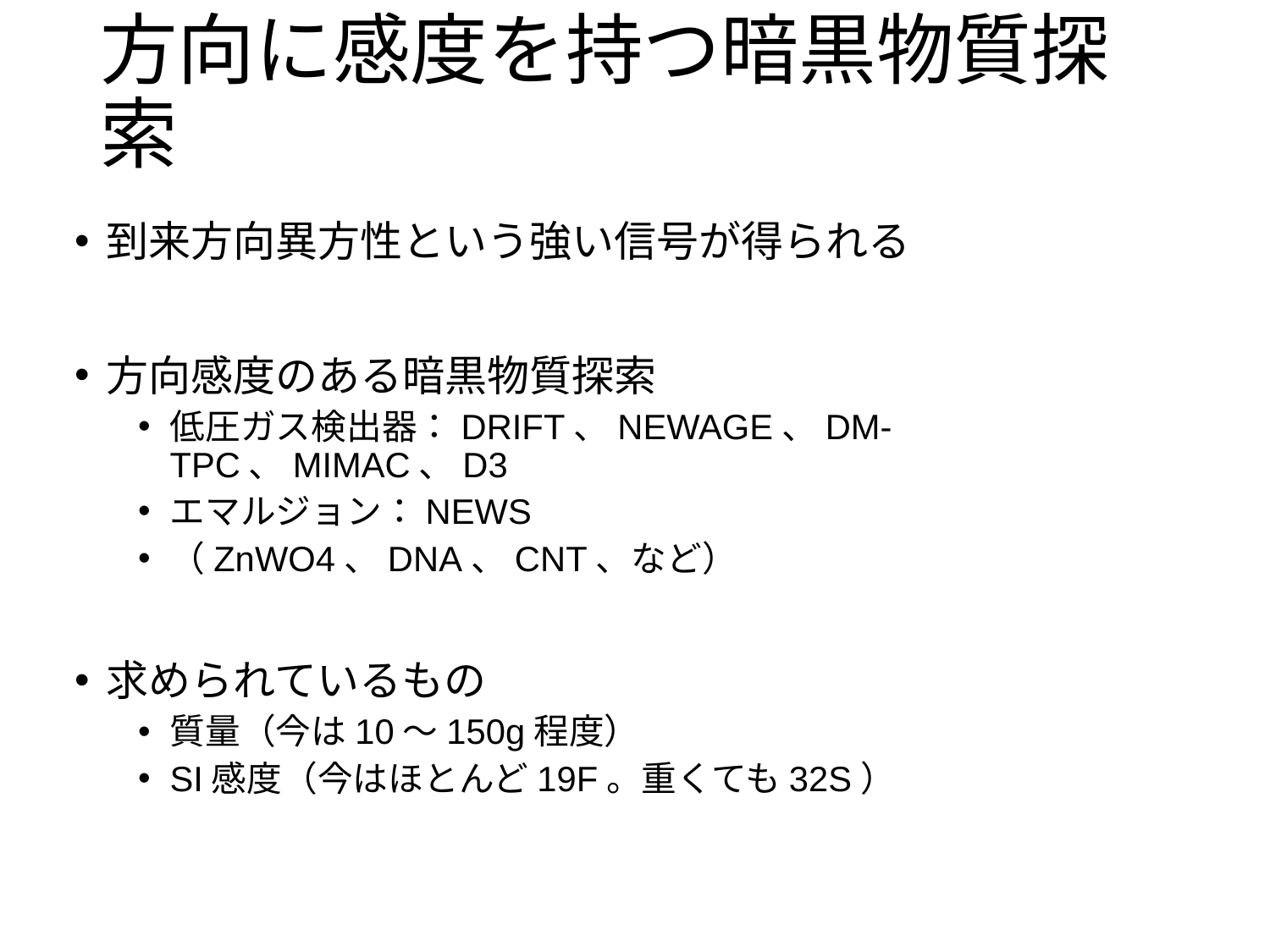

# 方向に感度を持つ暗黒物質探索
到来方向異方性という強い信号が得られる

方向感度のある暗黒物質探索
低圧ガス検出器：DRIFT、NEWAGE、DM-TPC、MIMAC、D3
エマルジョン：NEWS
（ZnWO4、DNA、CNT、など）

求められているもの
質量（今は10～150g程度）
SI感度（今はほとんど19F。重くても32S）